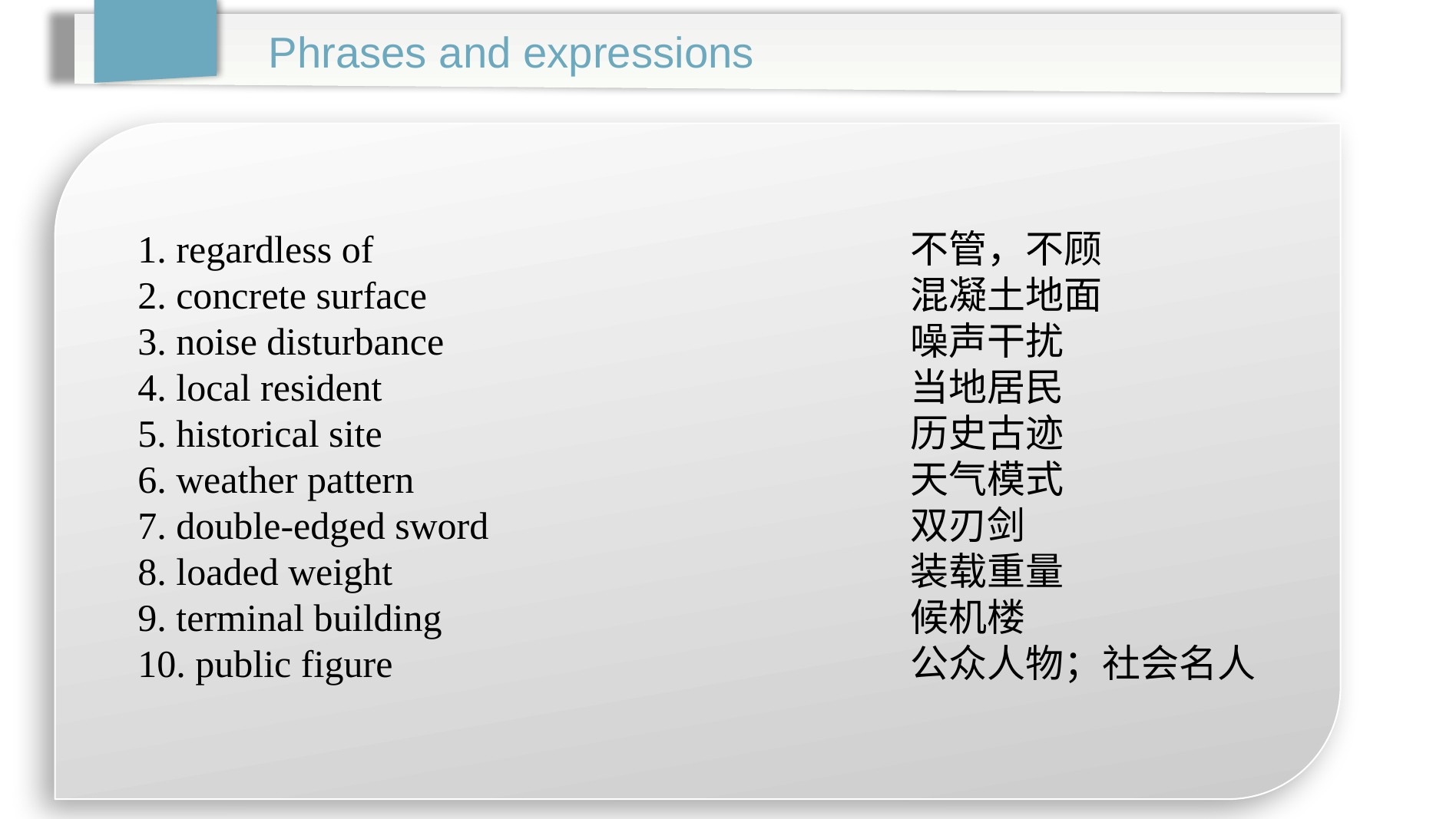

Phrases and expressions

1. regardless of					不管，不顾
2. concrete surface					混凝土地面
3. noise disturbance					噪声干扰
4. local resident					当地居民
5. historical site					历史古迹
6. weather pattern					天气模式
7. double-edged sword				双刃剑
8. loaded weight					装载重量
9. terminal building					候机楼
10. public figure					公众人物；社会名人